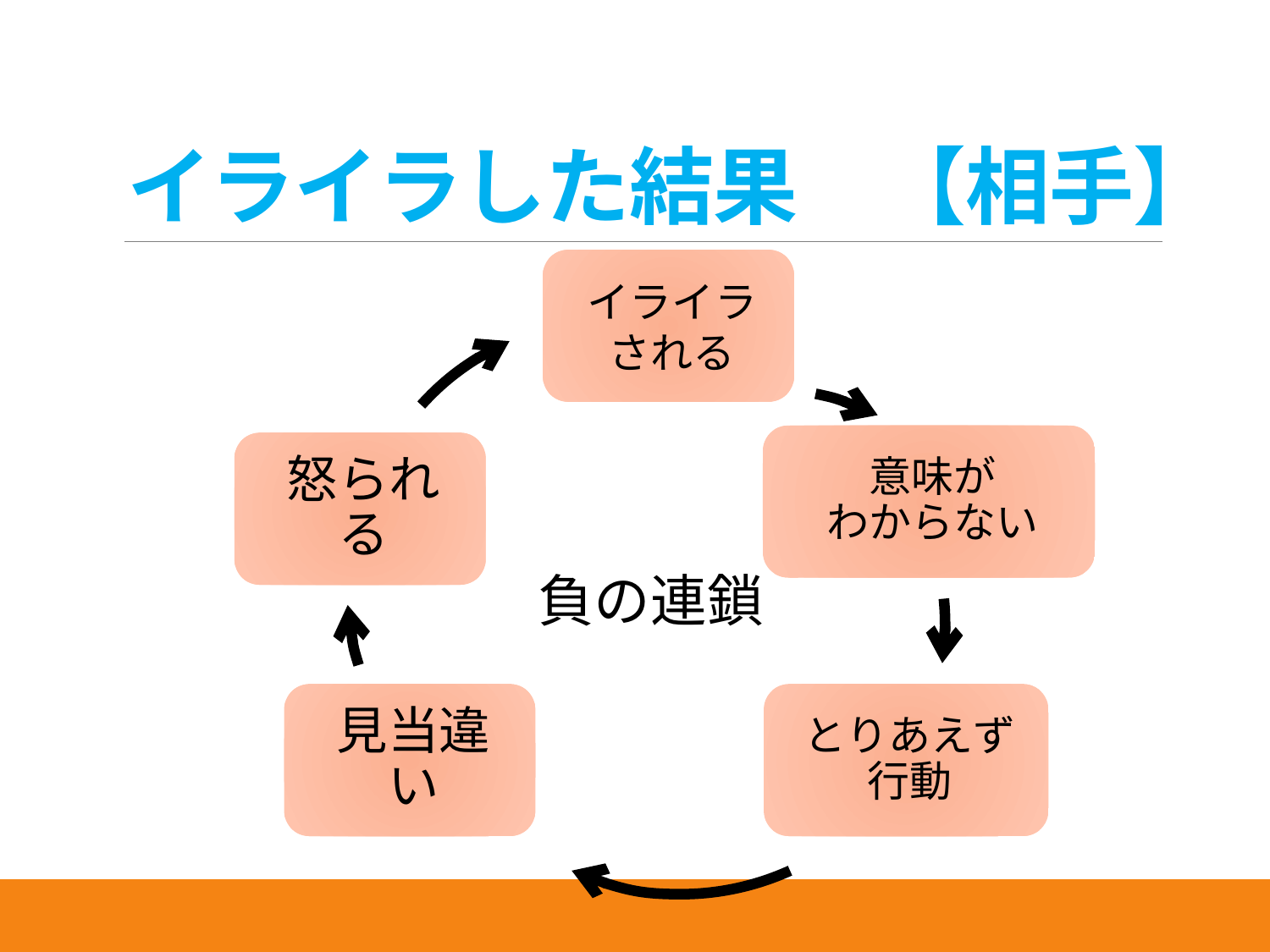

# イライラした結果　【相手】
イライラ
される
意味が
わからない
とりあえず
行動
見当違い
怒られる
負の連鎖